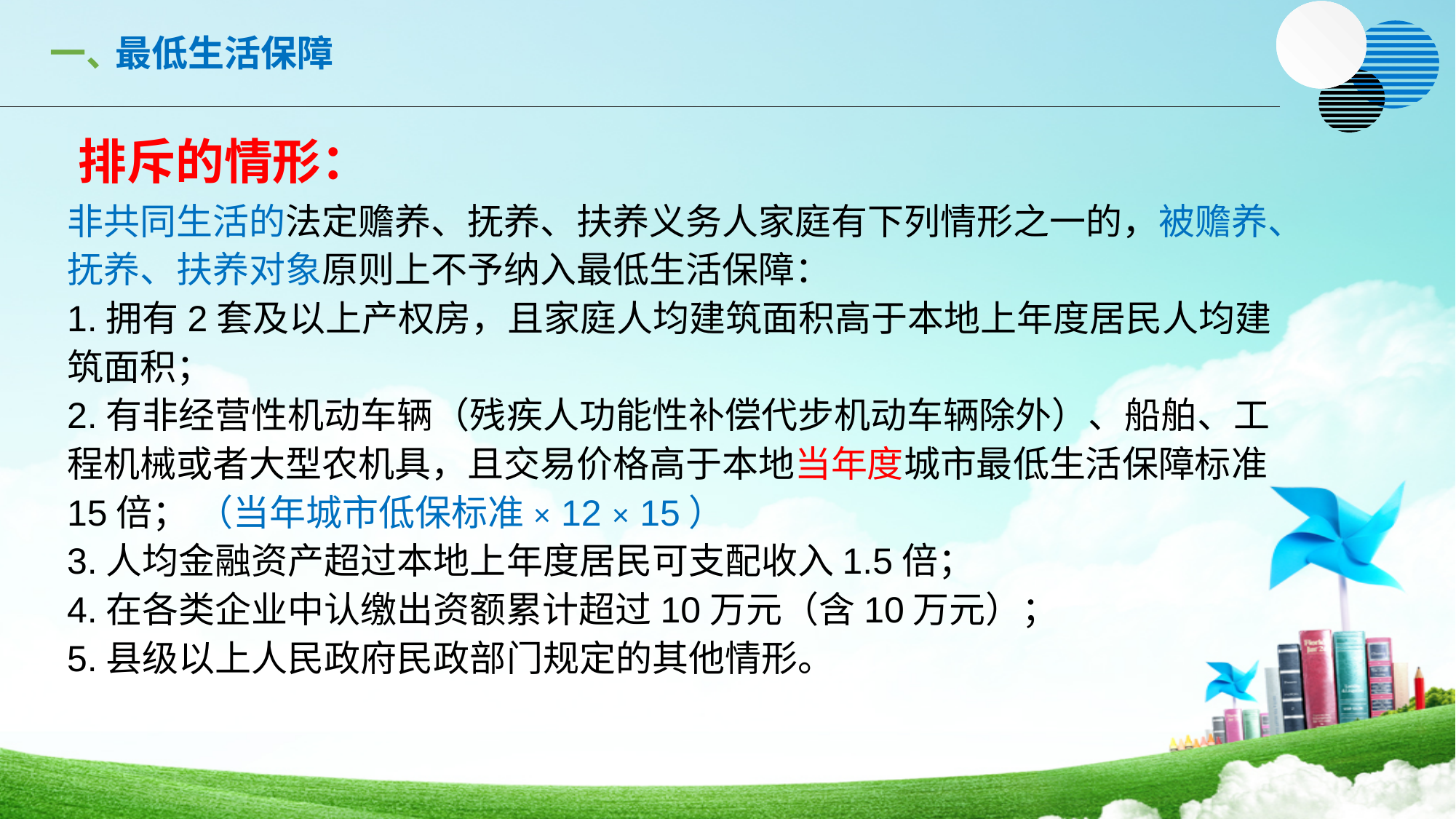

最低生活保障
一、
排斥的情形：
非共同生活的法定赡养、抚养、扶养义务人家庭有下列情形之一的，被赡养、抚养、扶养对象原则上不予纳入最低生活保障：
1.拥有2套及以上产权房，且家庭人均建筑面积高于本地上年度居民人均建筑面积；
2.有非经营性机动车辆（残疾人功能性补偿代步机动车辆除外）、船舶、工程机械或者大型农机具，且交易价格高于本地当年度城市最低生活保障标准15倍； （当年城市低保标准× 12 × 15）
3.人均金融资产超过本地上年度居民可支配收入1.5倍；
4.在各类企业中认缴出资额累计超过10万元（含10万元）；
5.县级以上人民政府民政部门规定的其他情形。